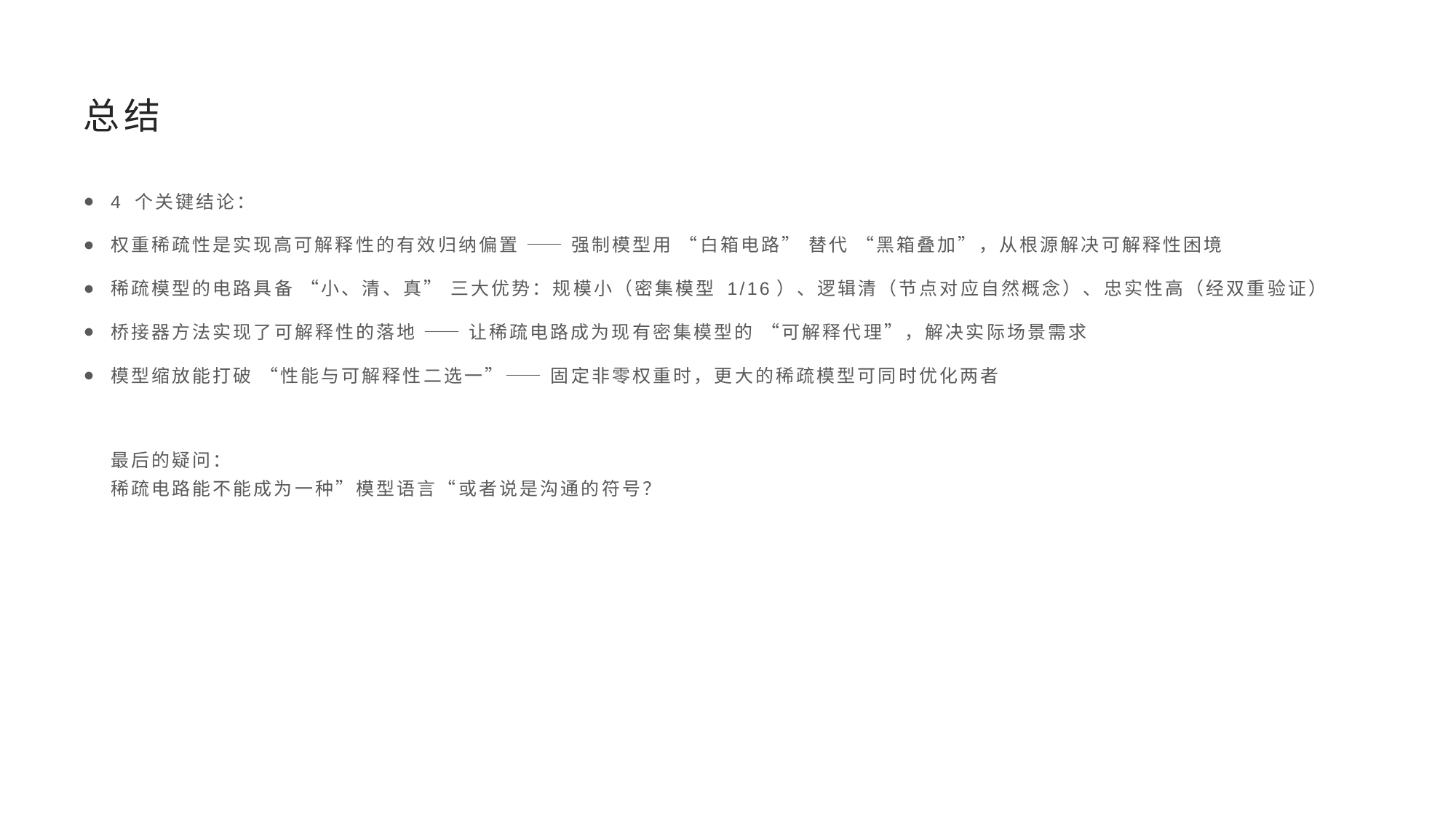

# 总结
4 个关键结论：
权重稀疏性是实现高可解释性的有效归纳偏置 —— 强制模型用 “白箱电路” 替代 “黑箱叠加”，从根源解决可解释性困境
稀疏模型的电路具备 “小、清、真” 三大优势：规模小（密集模型 1/16）、逻辑清（节点对应自然概念）、忠实性高（经双重验证）
桥接器方法实现了可解释性的落地 —— 让稀疏电路成为现有密集模型的 “可解释代理”，解决实际场景需求
模型缩放能打破 “性能与可解释性二选一”—— 固定非零权重时，更大的稀疏模型可同时优化两者
最后的疑问：
稀疏电路能不能成为一种”模型语言“或者说是沟通的符号？